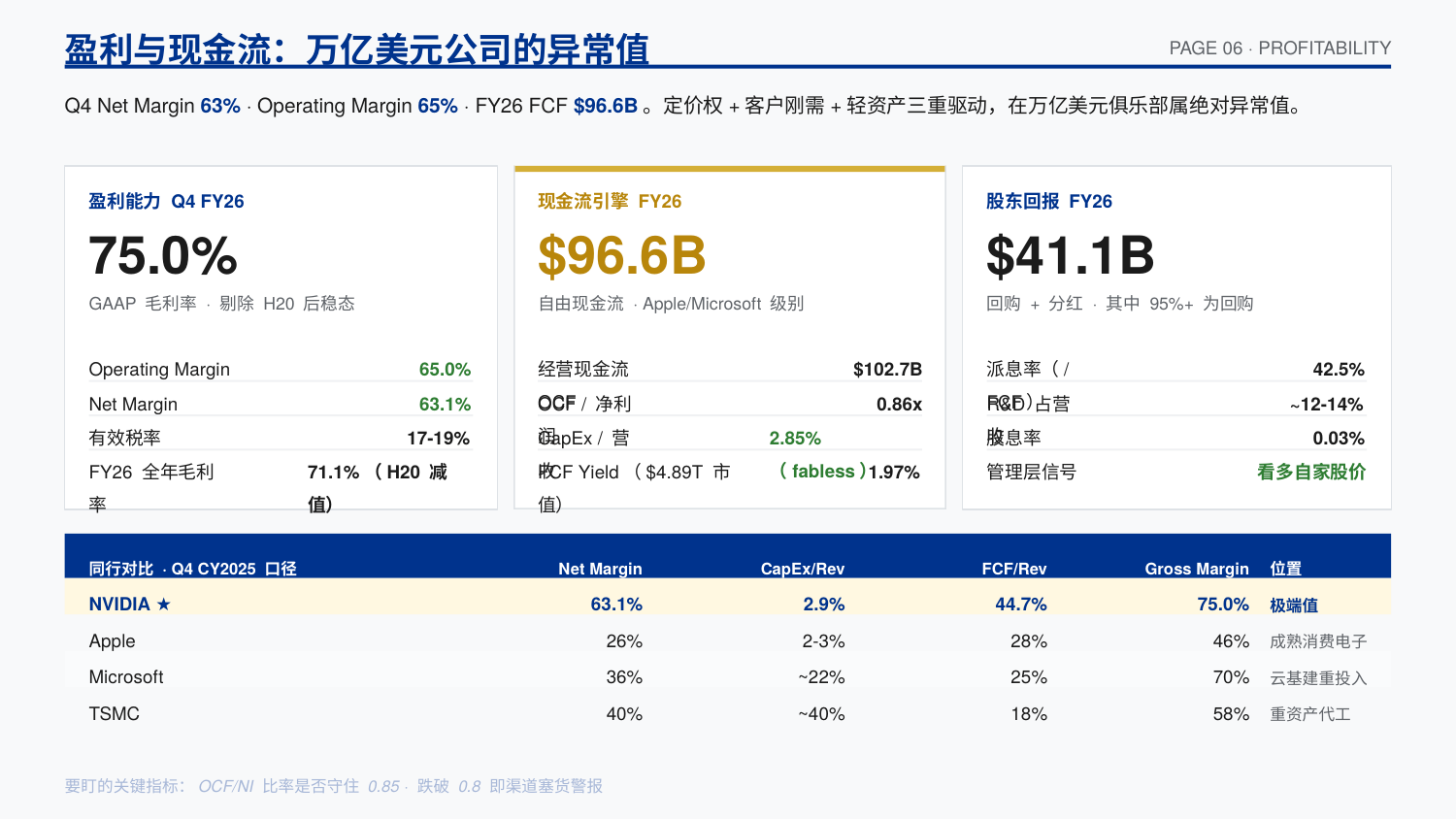

盈利与现金流：万亿美元公司的异常值
PAGE 06 · PROFITABILITY

Q4 Net Margin 63% · Operating Margin 65% · FY26 FCF $96.6B。定价权+客户刚需+轻资产三重驱动，在万亿美元俱乐部属绝对异常值。

盈利能力 Q4 FY26
现金流引擎 FY26
股东回报 FY26
75.0%
$96.6B
$41.1B
GAAP 毛利率 · 剔除 H20 后稳态
自由现金流 · Apple/Microsoft 级别
回购 + 分红 · 其中 95%+ 为回购
Operating Margin
65.0%
经营现金流 OCF
$102.7B
派息率（/ FCF）
42.5%

Net Margin
63.1%
OCF / 净利润
0.86x
R&D 占营收
~12-14%

有效税率
17-19%
CapEx / 营收
2.85%（fabless）
股息率
0.03%

FY26 全年毛利率
71.1%（H20 减值）
FCF Yield（$4.89T 市值）
1.97%
管理层信号
看多自家股价

同行对比 · Q4 CY2025 口径
Net Margin
CapEx/Rev
FCF/Rev
Gross Margin
位置

NVIDIA ★
63.1%
2.9%
44.7%
75.0%
极端值
Apple
26%
2-3%
28%
46%
成熟消费电子

Microsoft
36%
~22%
25%
70%
云基建重投入
TSMC
40%
~40%
18%
58%
重资产代工
要盯的关键指标：OCF/NI 比率是否守住 0.85 · 跌破 0.8 即渠道塞货警报